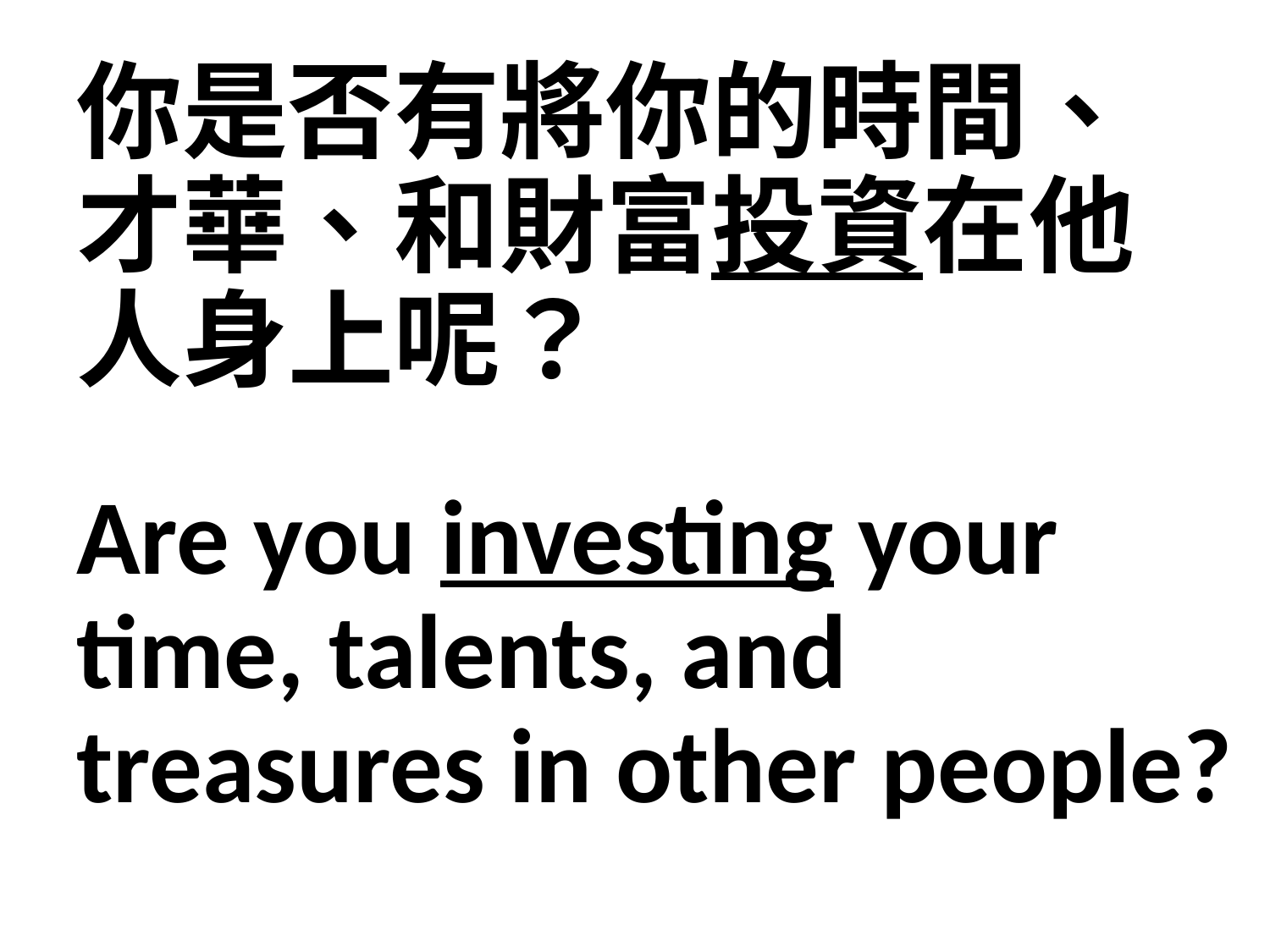

你是否有將你的時間、才華、和財富投資在他人身上呢？

Are you investing your time, talents, and treasures in other people?